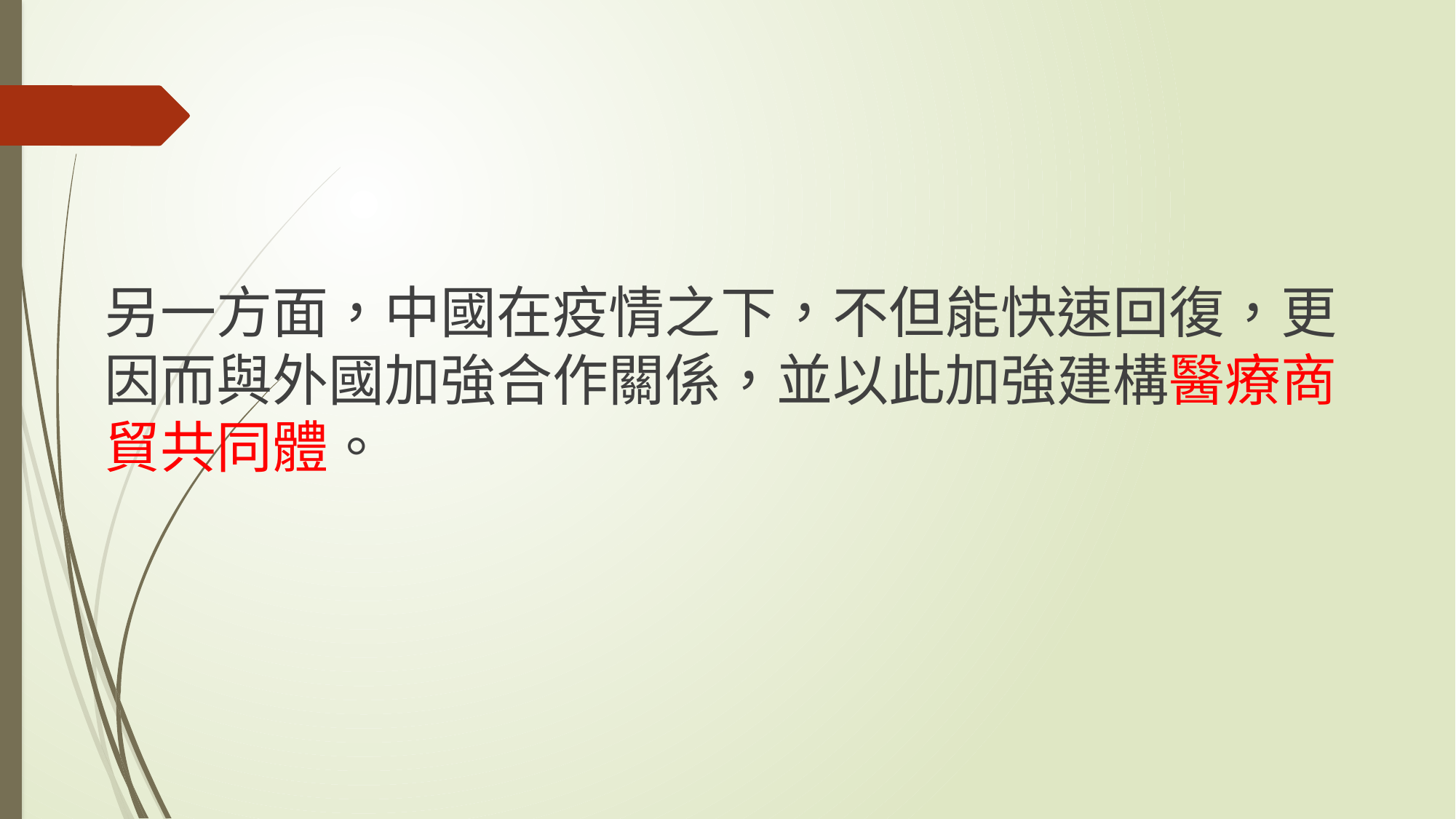

另一方面，中國在疫情之下，不但能快速回復，更因而與外國加強合作關係，並以此加強建構醫療商貿共同體。